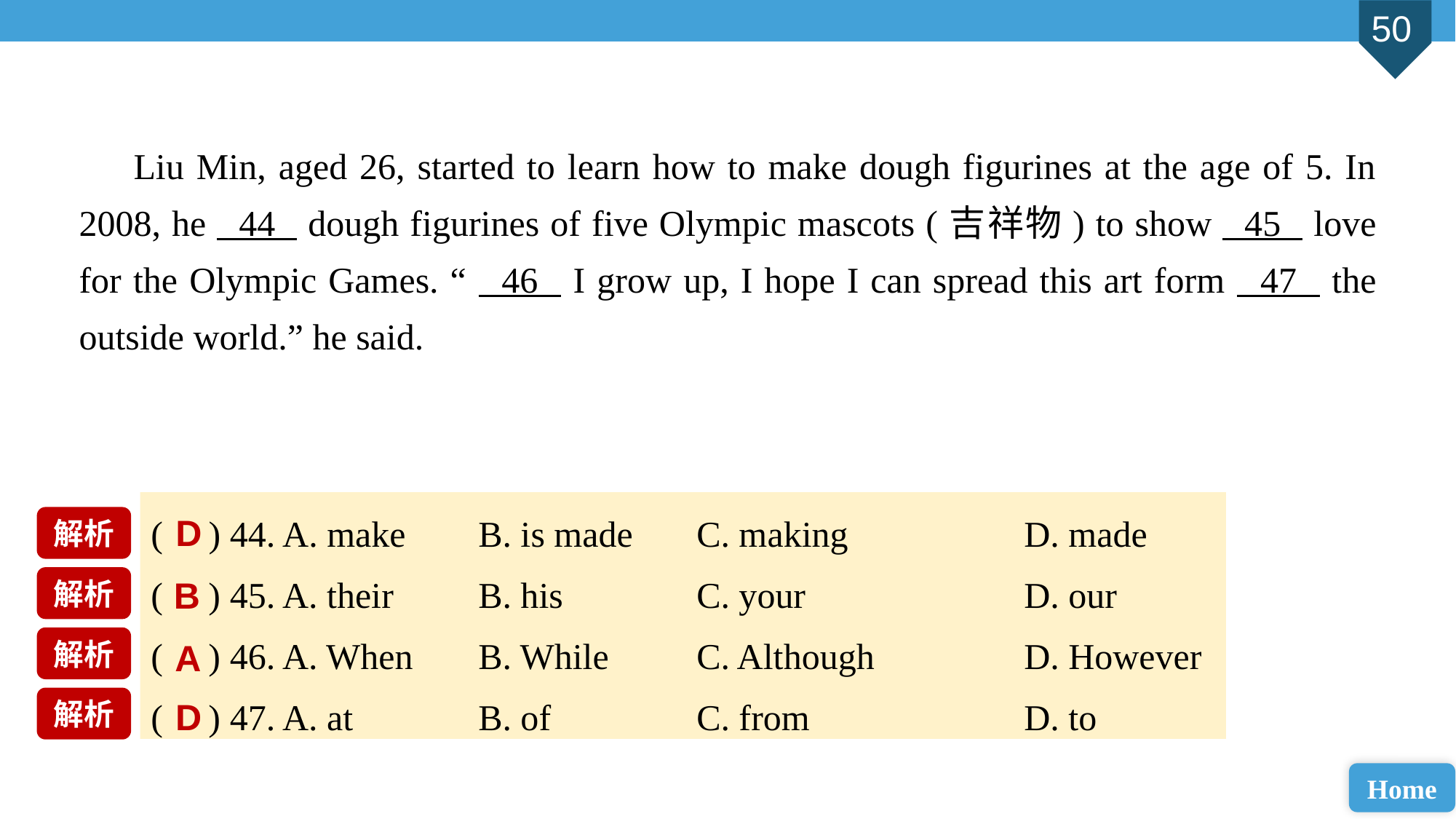

Liu Min, aged 26, started to learn how to make dough figurines at the age of 5. In 2008, he   44   dough figurines of five Olympic mascots (吉祥物) to show   45   love for the Olympic Games. “   46   I grow up, I hope I can spread this art form   47   the outside world.” he said.
(     ) 44. A. make 	B. is made 	C. making 		D. made
(     ) 45. A. their 	B. his 		C. your 		D. our
(     ) 46. A. When 	B. While 	C. Although 		D. However
(     ) 47. A. at 		B. of 		C. from 		D. to
D
解析
解析
B
解析
A
解析
D